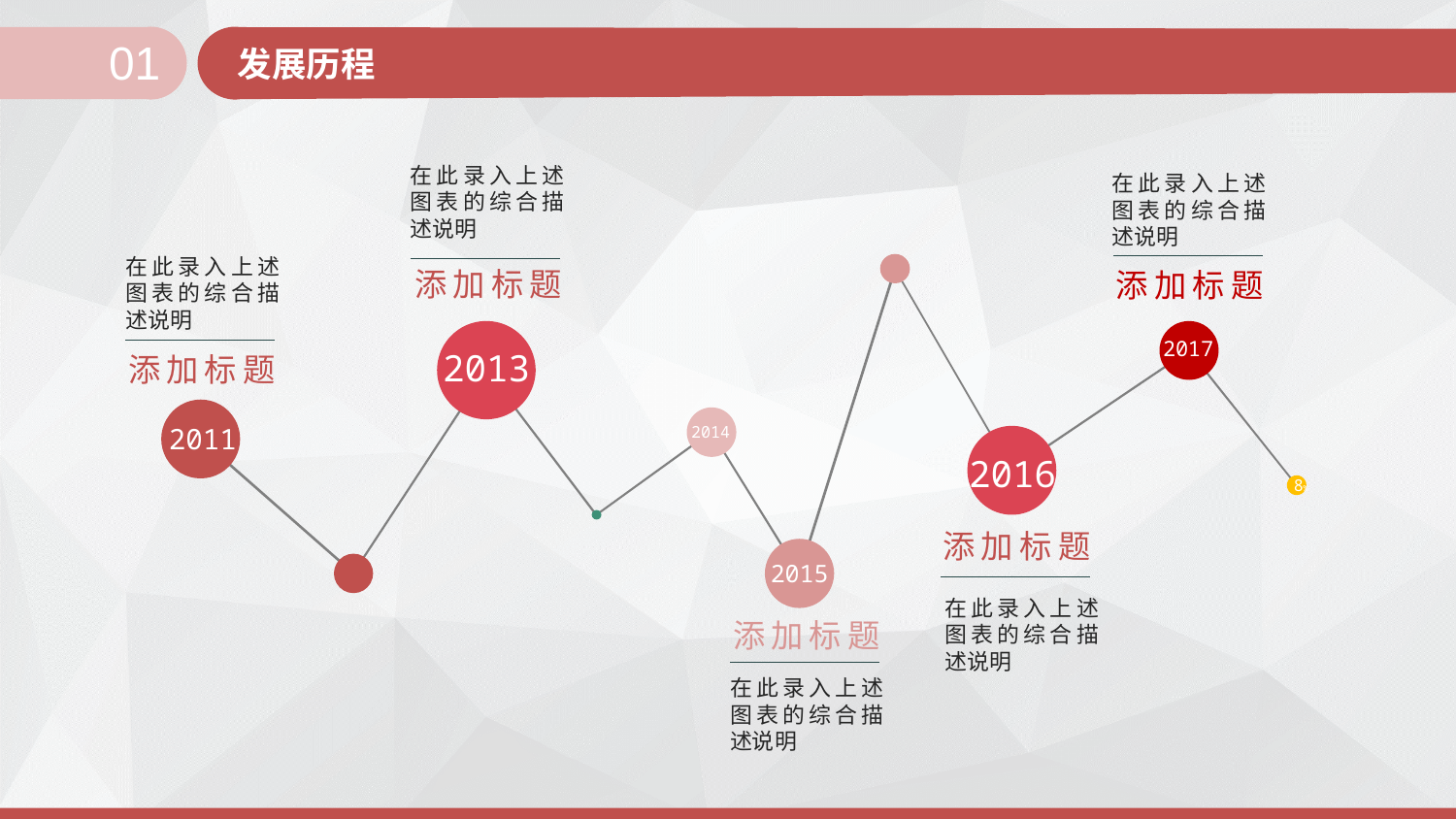

01
发展历程
在此录入上述图表的综合描述说明
在此录入上述图表的综合描述说明
在此录入上述图表的综合描述说明

添加标题

添加标题

2017
2013
添加标题

2014
2011

2016
8%

添加标题

2015

在此录入上述图表的综合描述说明
添加标题
在此录入上述图表的综合描述说明